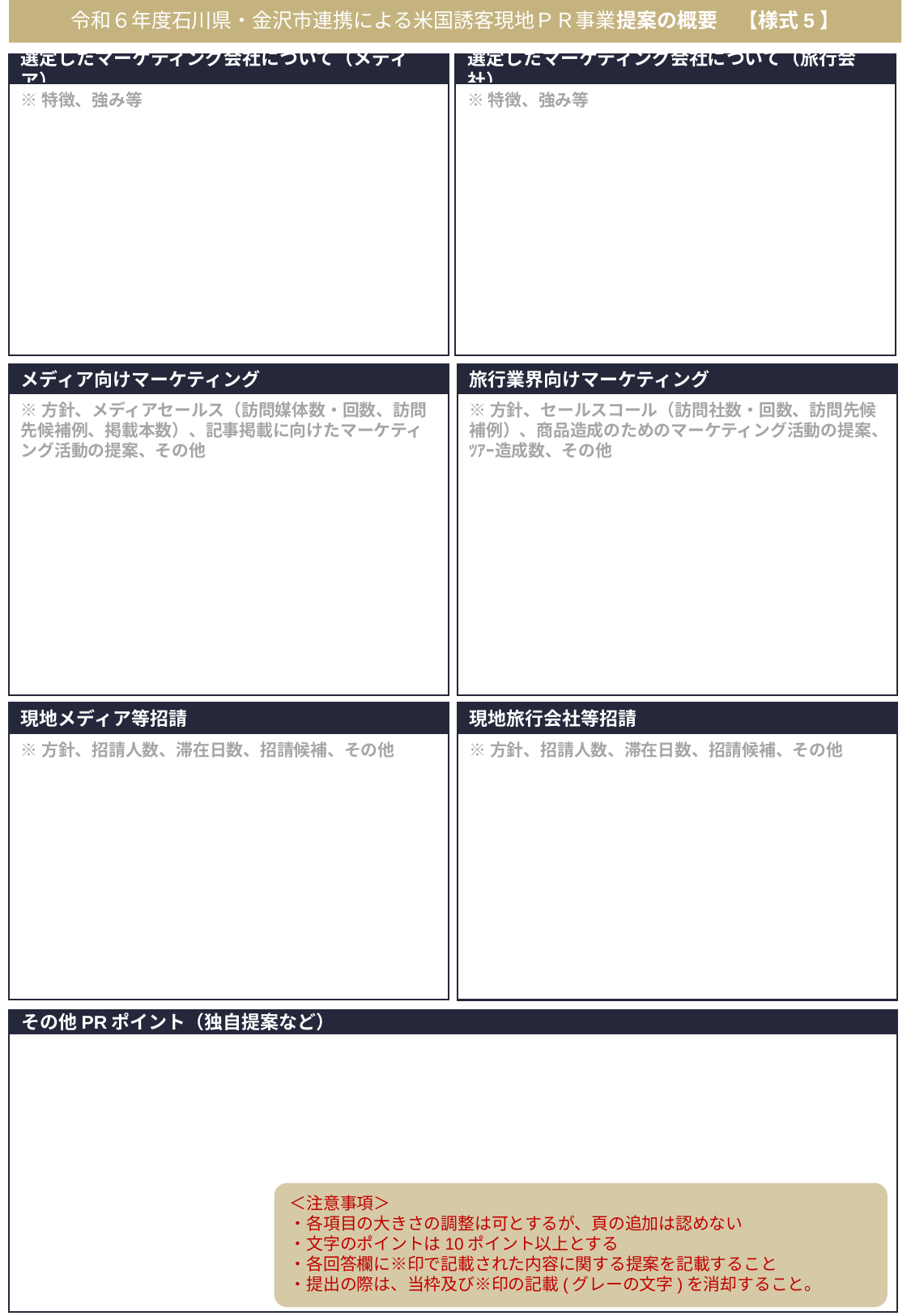

# 令和６年度石川県・金沢市連携による米国誘客現地ＰＲ事業提案の概要　【様式5】
選定したマーケティング会社について（旅行会社）
※特徴、強み等
選定したマーケティング会社について（メディア）
※特徴、強み等
メディア向けマーケティング
※方針、メディアセールス（訪問媒体数・回数、訪問先候補例、掲載本数）、記事掲載に向けたマーケティング活動の提案、その他
旅行業界向けマーケティング
※方針、セールスコール（訪問社数・回数、訪問先候補例）、商品造成のためのマーケティング活動の提案、ﾂｱｰ造成数、その他
現地旅行会社等招請
※方針、招請人数、滞在日数、招請候補、その他
現地メディア等招請
※方針、招請人数、滞在日数、招請候補、その他
その他PRポイント（独自提案など）

＜注意事項＞
・各項目の大きさの調整は可とするが、頁の追加は認めない
・文字のポイントは10ポイント以上とする
・各回答欄に※印で記載された内容に関する提案を記載すること
・提出の際は、当枠及び※印の記載(グレーの文字)を消却すること。